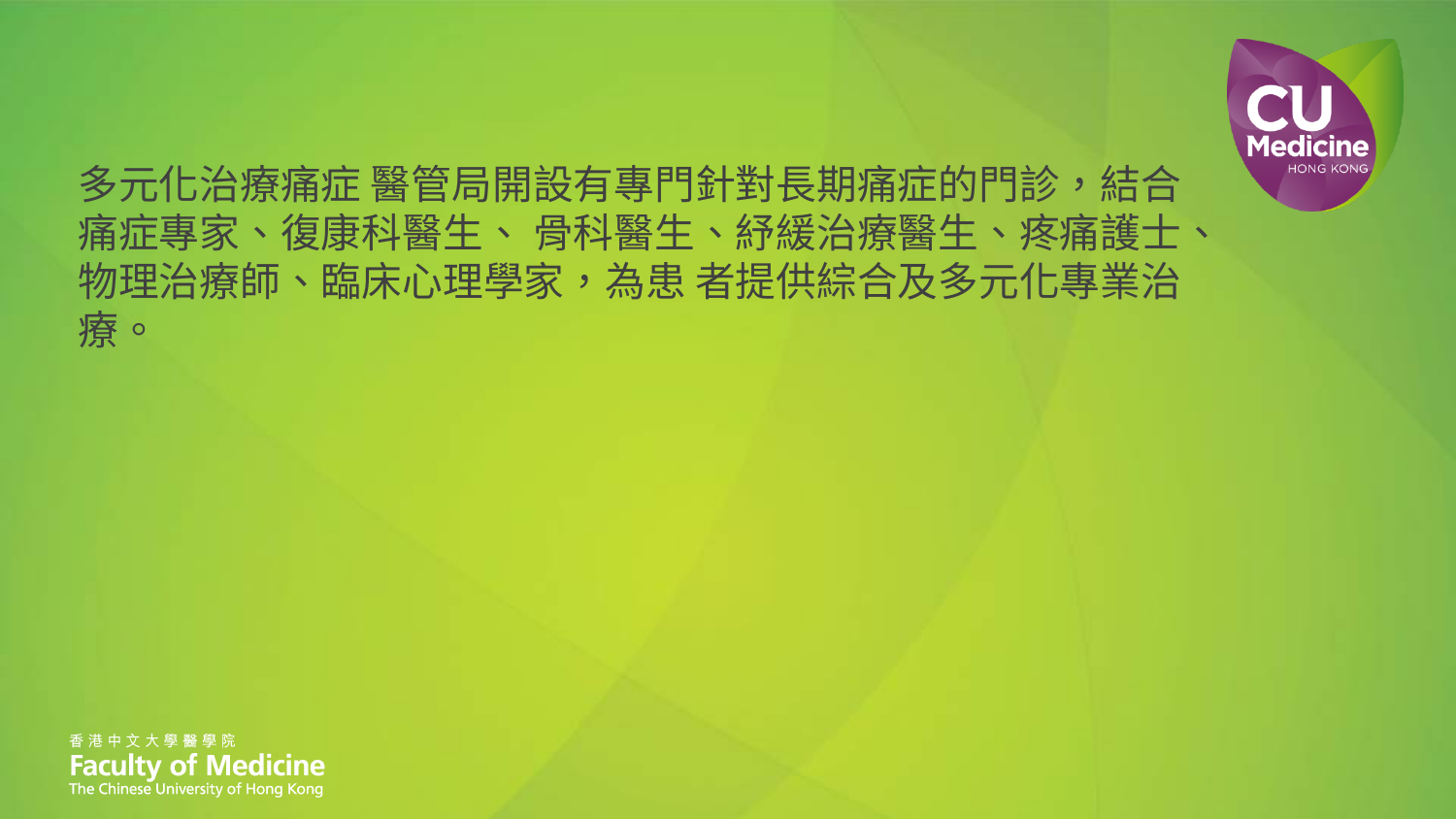

多元化治療痛症 醫管局開設有專門針對長期痛症的門診，結合痛症專家、復康科醫生、 骨科醫生、紓緩治療醫生、疼痛護士、物理治療師、臨床心理學家，為患 者提供綜合及多元化專業治療。
#